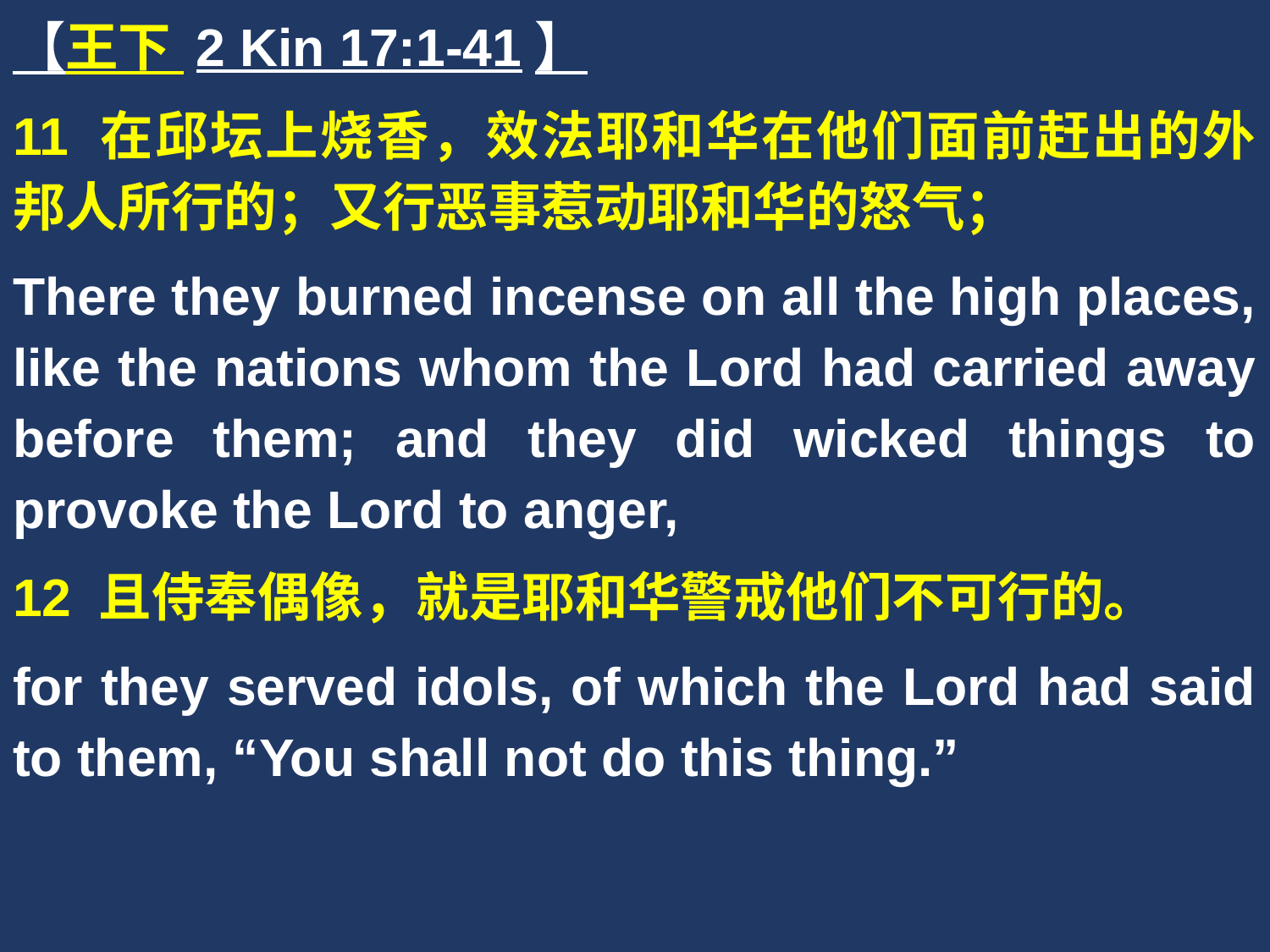

【王下 2 Kin 17:1-41】
11 在邱坛上烧香，效法耶和华在他们面前赶出的外邦人所行的；又行恶事惹动耶和华的怒气；
There they burned incense on all the high places, like the nations whom the Lord had carried away before them; and they did wicked things to provoke the Lord to anger,
12 且侍奉偶像，就是耶和华警戒他们不可行的。
for they served idols, of which the Lord had said to them, “You shall not do this thing.”